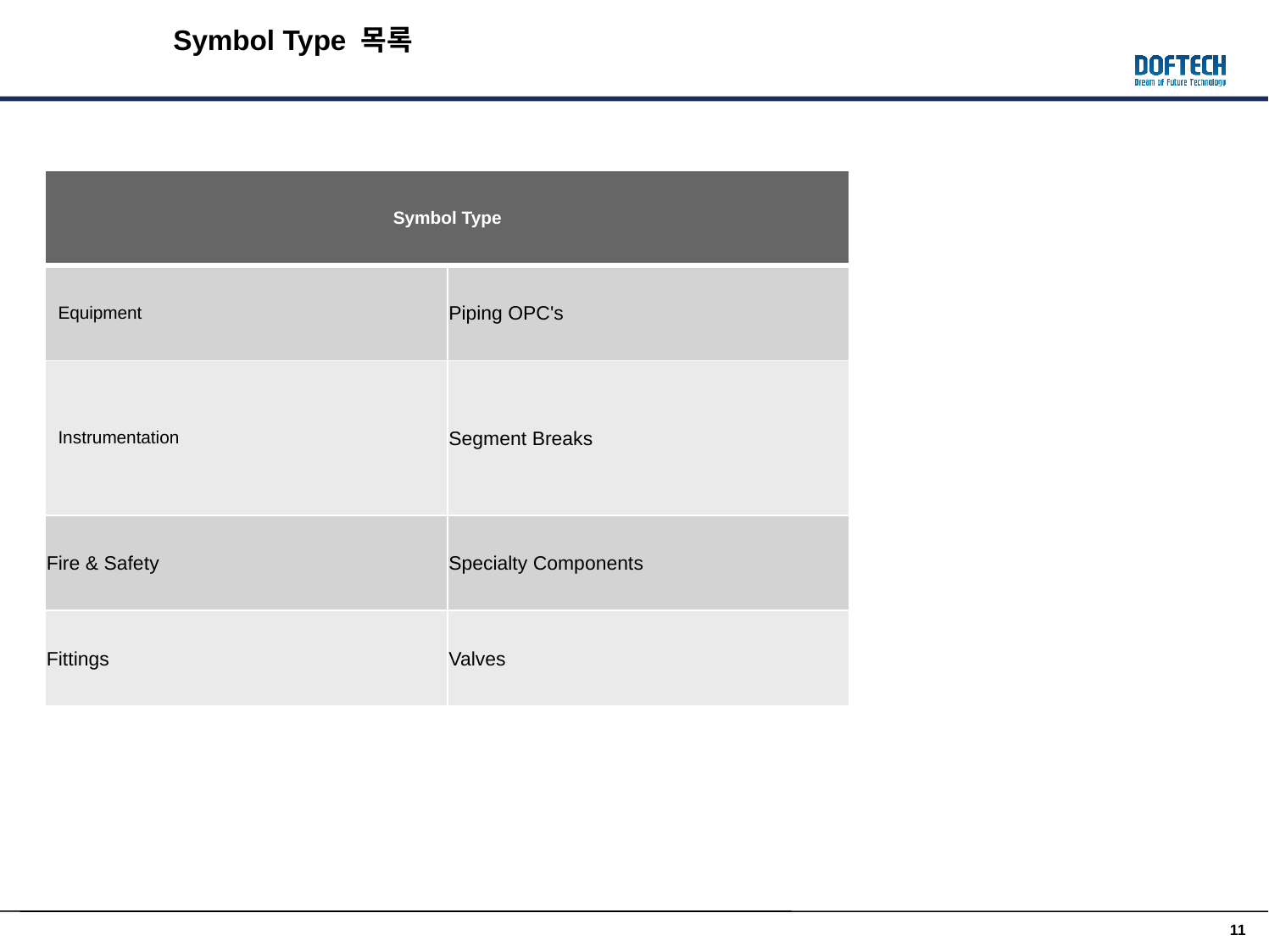

Symbol Type 목록
| Symbol Type |  |
| --- | --- |
| Equipment | Piping OPC's |
| Instrumentation | Segment Breaks |
| Fire & Safety | Specialty Components |
| Fittings | Valves |